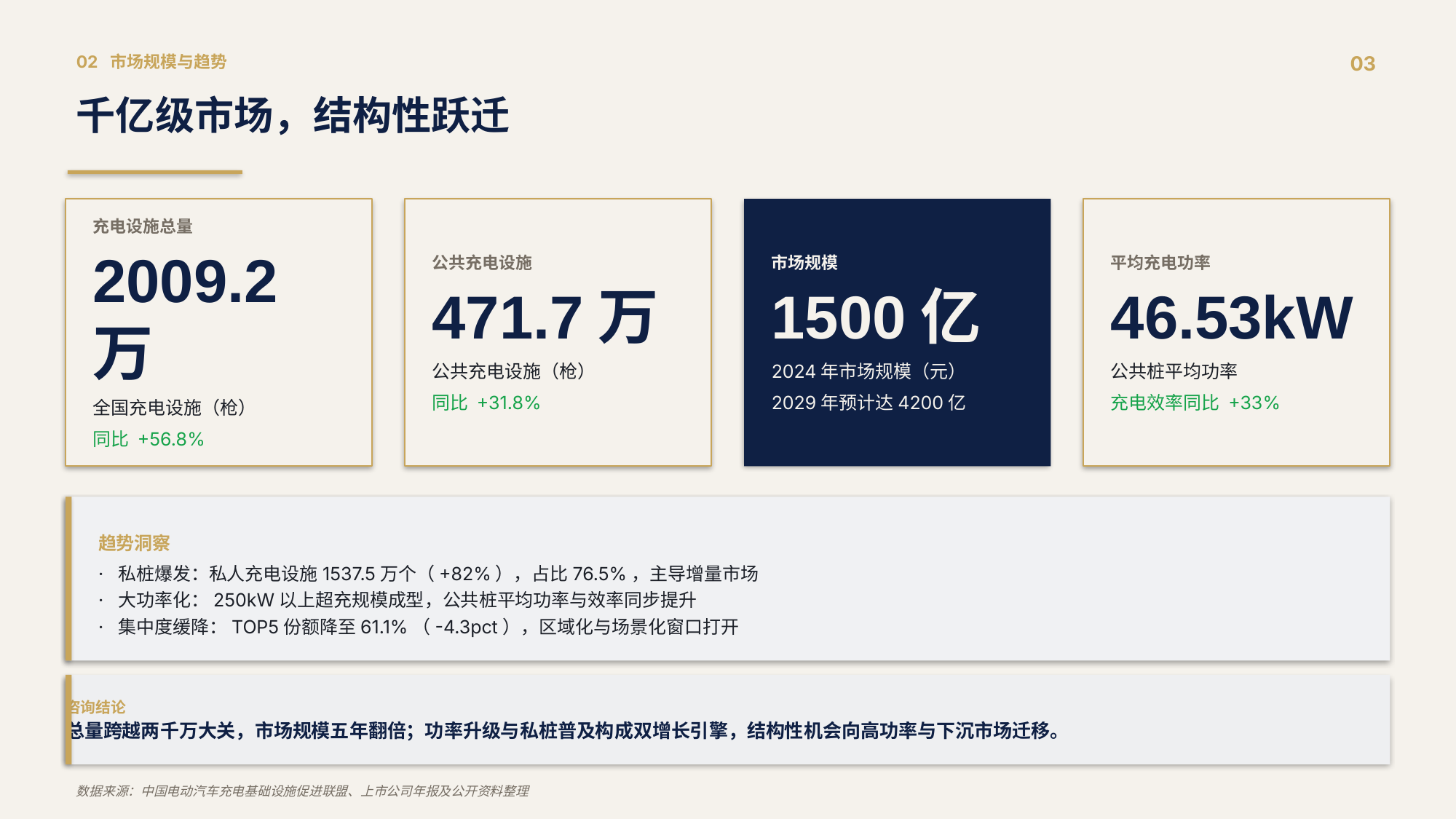

02  市场规模与趋势
03
千亿级市场，结构性跃迁

充电设施总量
2009.2万
全国充电设施（枪）
同比 +56.8%
公共充电设施
471.7万
公共充电设施（枪）
同比 +31.8%
市场规模
1500亿
2024年市场规模（元）
2029年预计达4200亿
平均充电功率
46.53kW
公共桩平均功率
充电效率同比 +33%
趋势洞察
·  私桩爆发：私人充电设施1537.5万个（+82%），占比76.5%，主导增量市场
·  大功率化：250kW以上超充规模成型，公共桩平均功率与效率同步提升
·  集中度缓降：TOP5份额降至61.1%（-4.3pct），区域化与场景化窗口打开

咨询结论
总量跨越两千万大关，市场规模五年翻倍；功率升级与私桩普及构成双增长引擎，结构性机会向高功率与下沉市场迁移。

数据来源：中国电动汽车充电基础设施促进联盟、上市公司年报及公开资料整理